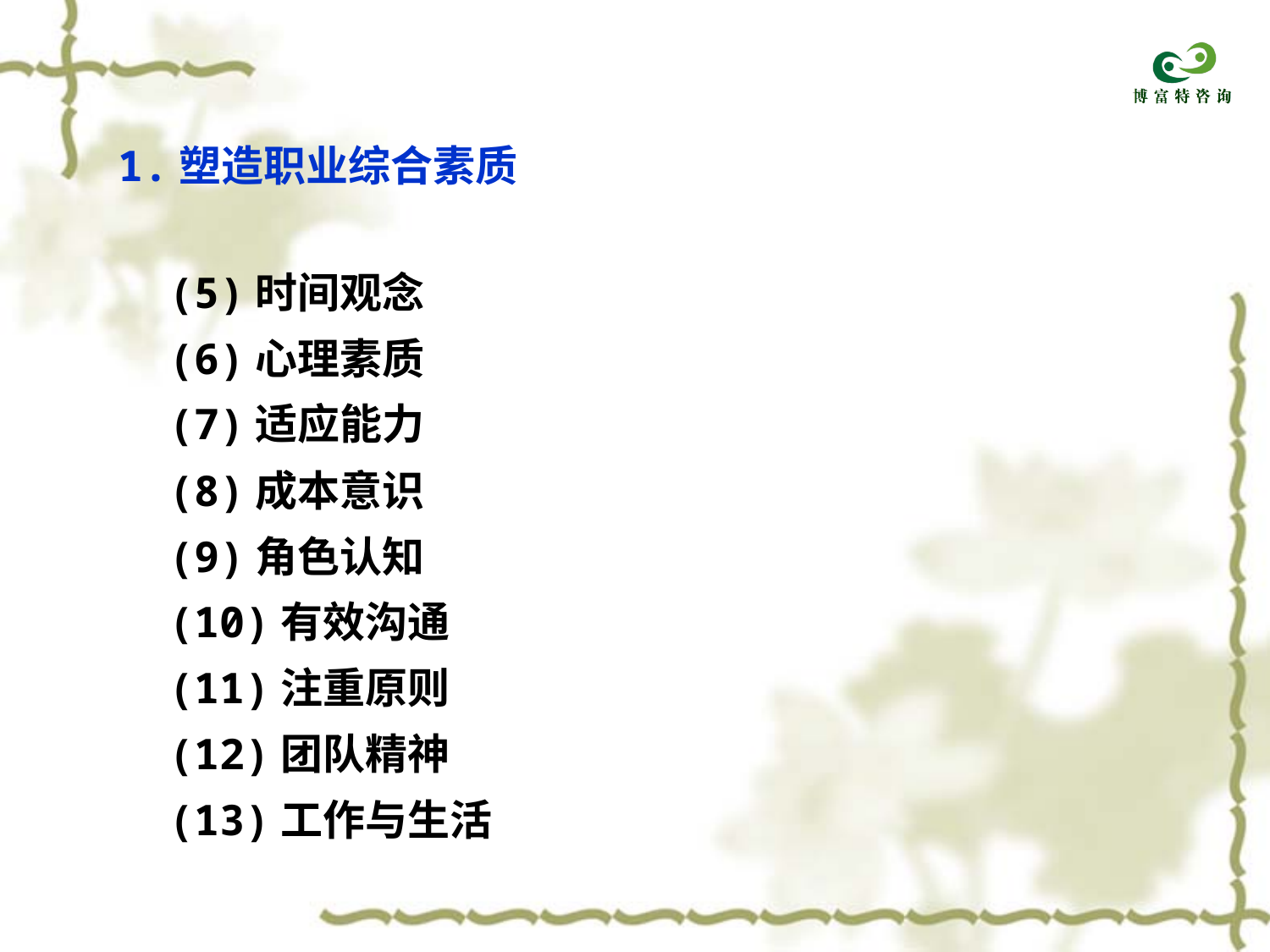

1.塑造职业综合素质

  (5)时间观念
  (6)心理素质
  (7)适应能力
  (8)成本意识
  (9)角色认知
  (10)有效沟通
  (11)注重原则
  (12)团队精神
  (13)工作与生活